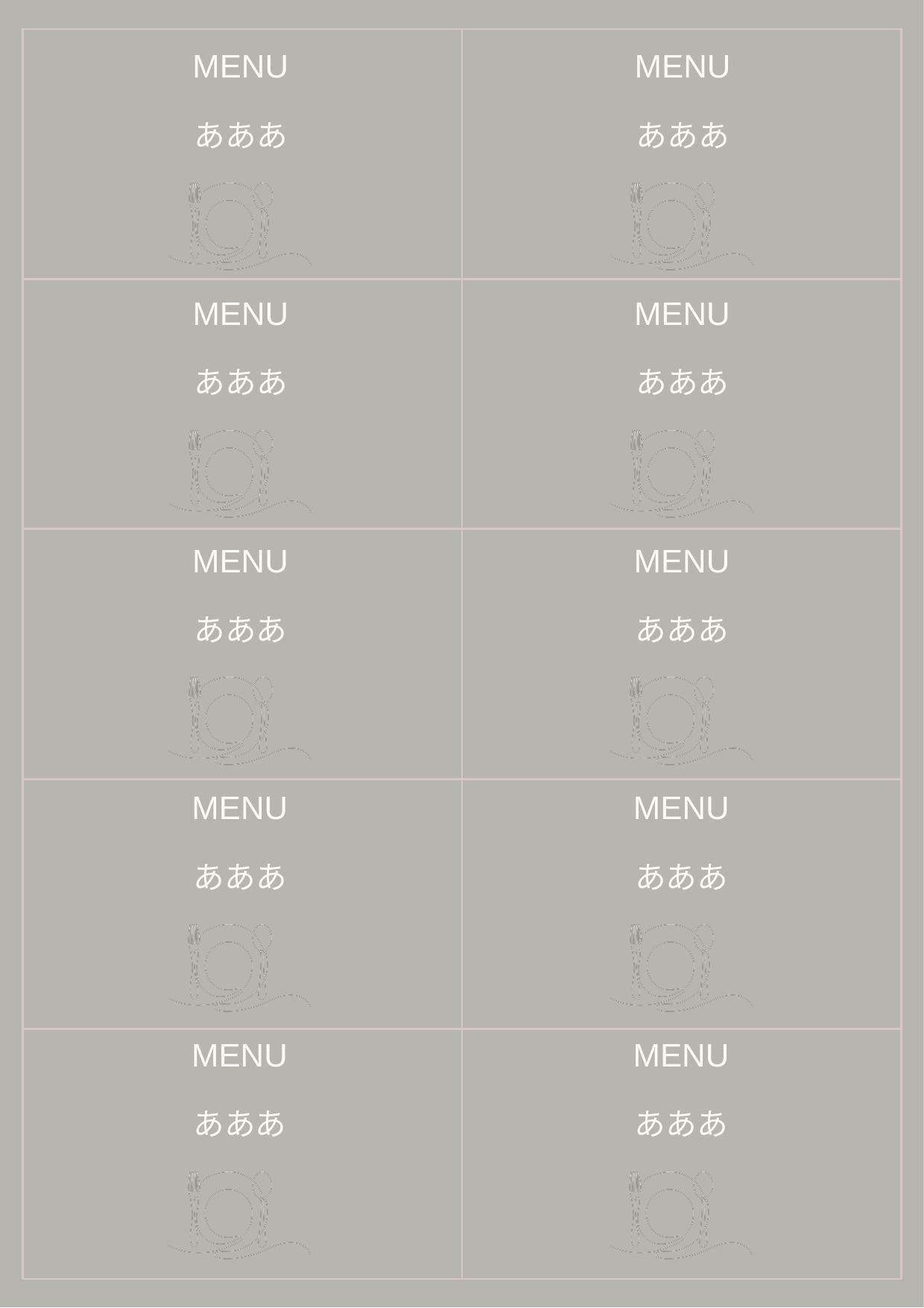

|  |  |
| --- | --- |
|  |  |
|  |  |
|  |  |
|  |  |
MENU
MENU
あああ
あああ

MENU
MENU
あああ
あああ

MENU
MENU
あああ
あああ

MENU
MENU
あああ
あああ

MENU
MENU
あああ
あああ